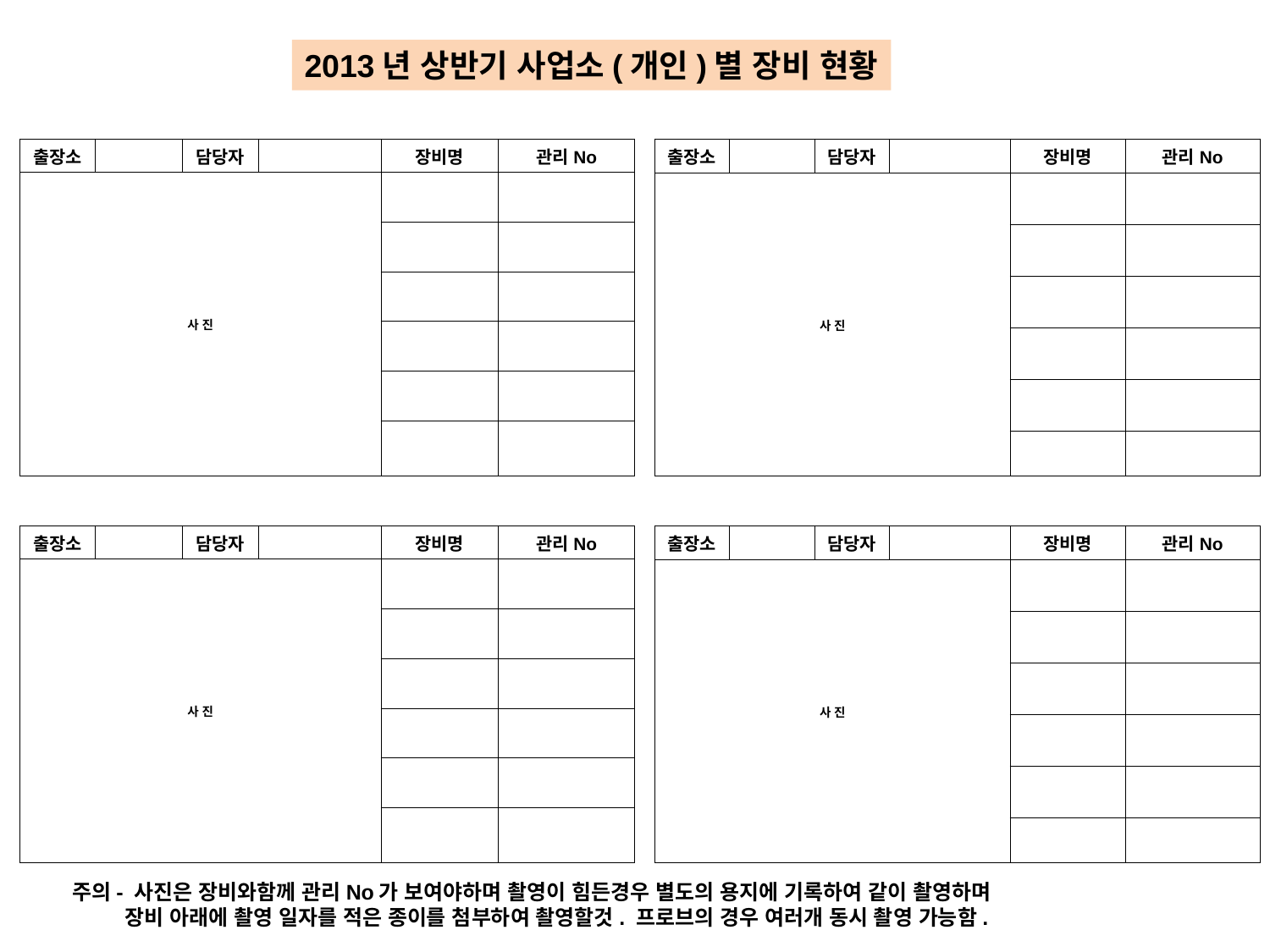

2013년 상반기 사업소(개인)별 장비 현황
| 출장소 |  | 담당자 |  | 장비명 | 관리No |
| --- | --- | --- | --- | --- | --- |
| 사 진 |  |  |  |  |  |
|  |  |  |  |  |  |
|  |  |  |  |  |  |
|  |  |  |  |  |  |
|  |  |  |  |  |  |
|  |  |  |  |  |  |
| 출장소 |  | 담당자 |  | 장비명 | 관리No |
| --- | --- | --- | --- | --- | --- |
| 사 진 |  |  |  |  |  |
|  |  |  |  |  |  |
|  |  |  |  |  |  |
|  |  |  |  |  |  |
|  |  |  |  |  |  |
|  |  |  |  |  |  |
| 출장소 |  | 담당자 |  | 장비명 | 관리No |
| --- | --- | --- | --- | --- | --- |
| 사 진 |  |  |  |  |  |
|  |  |  |  |  |  |
|  |  |  |  |  |  |
|  |  |  |  |  |  |
|  |  |  |  |  |  |
|  |  |  |  |  |  |
| 출장소 |  | 담당자 |  | 장비명 | 관리No |
| --- | --- | --- | --- | --- | --- |
| 사 진 |  |  |  |  |  |
|  |  |  |  |  |  |
|  |  |  |  |  |  |
|  |  |  |  |  |  |
|  |  |  |  |  |  |
|  |  |  |  |  |  |
주의- 사진은 장비와함께 관리No가 보여야하며 촬영이 힘든경우 별도의 용지에 기록하여 같이 촬영하며
        장비 아래에 촬영 일자를 적은 종이를 첨부하여 촬영할것. 프로브의 경우 여러개 동시 촬영 가능함.